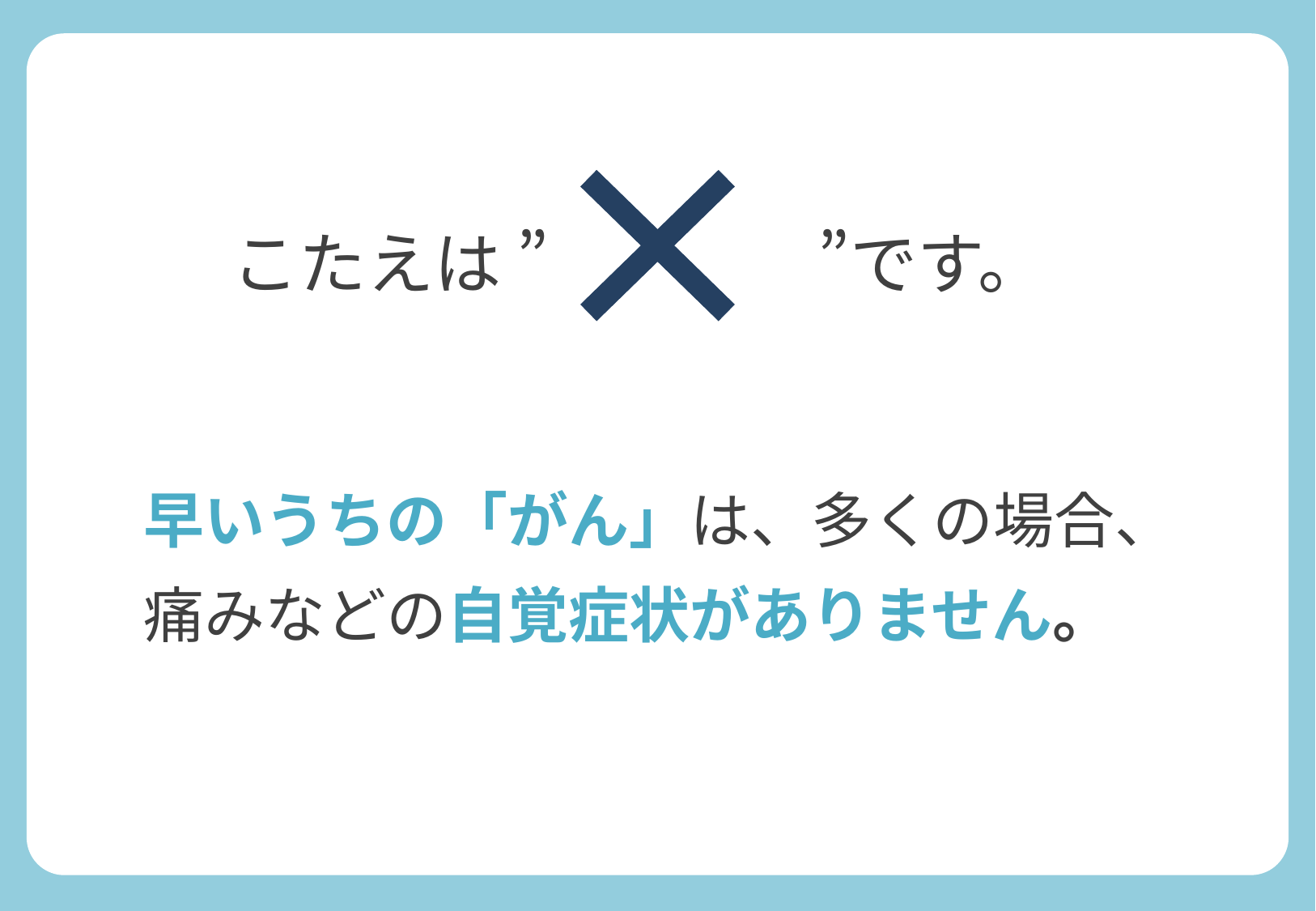

こたえは ”　　　　”です。
早いうちの「がん」は、多くの場合、痛みなどの自覚症状がありません。